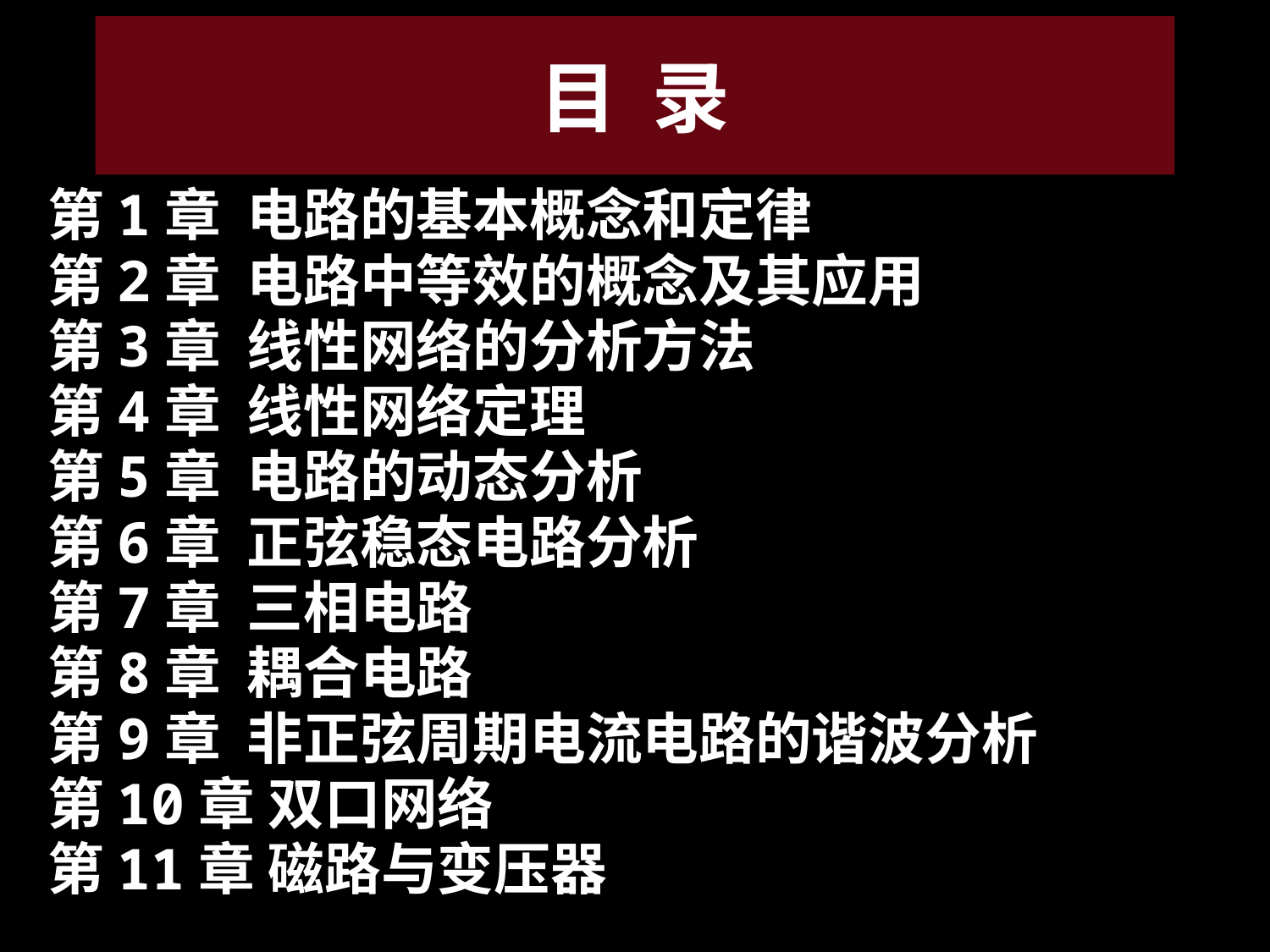

# 目  录
第1章  电路的基本概念和定律
第2章  电路中等效的概念及其应用
第3章  线性网络的分析方法
第4章  线性网络定理
第5章  电路的动态分析
第6章  正弦稳态电路分析
第7章  三相电路
第8章  耦合电路
第9章  非正弦周期电流电路的谐波分析
第10章 双口网络
第11章 磁路与变压器